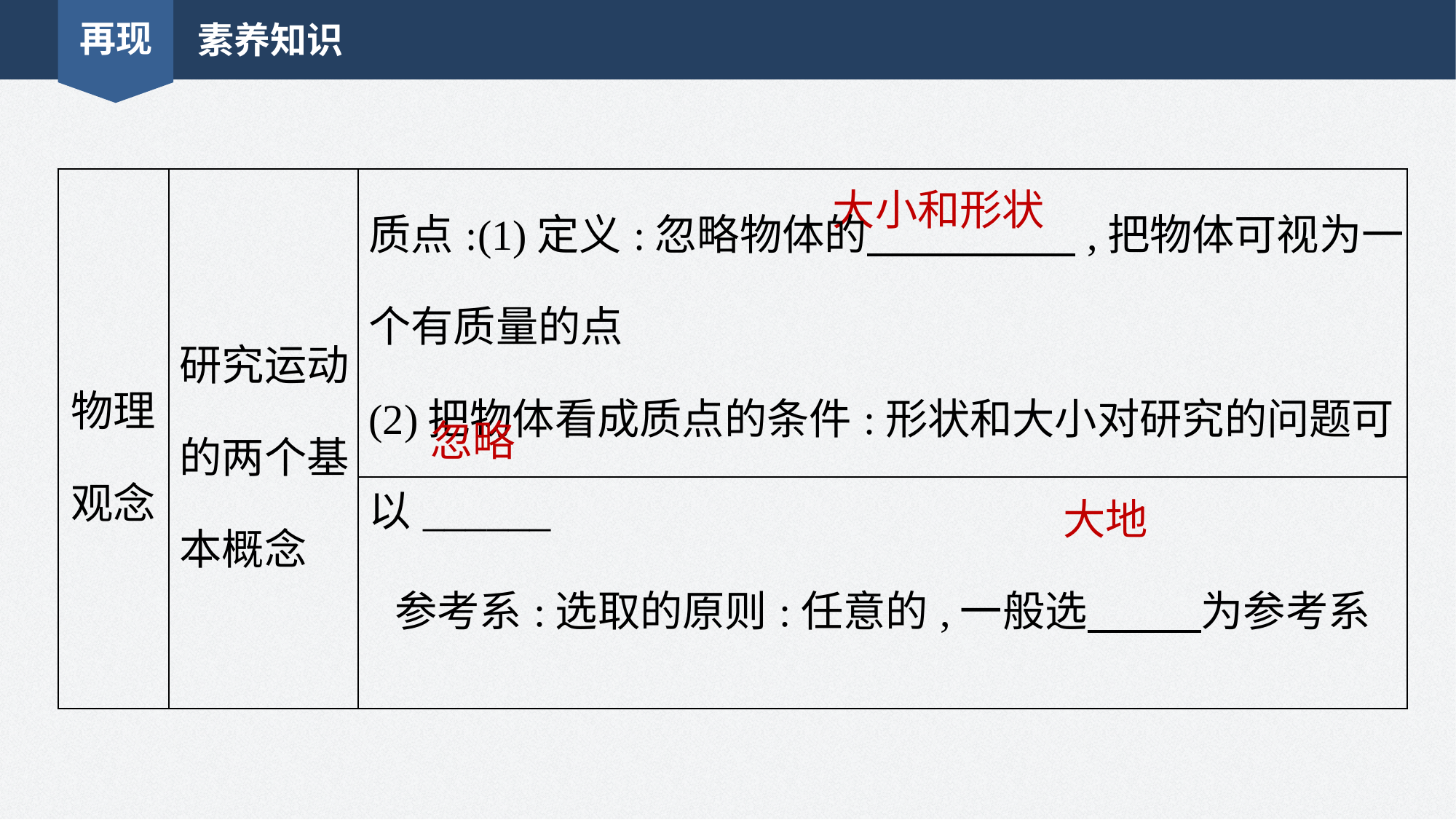

再现
素养知识
| 物理 观念 | 研究运动的两个基本概念 | 质点:(1)定义:忽略物体的 ,把物体可视为一个有质量的点 (2)把物体看成质点的条件:形状和大小对研究的问题可以\_\_\_\_\_\_ |
| --- | --- | --- |
|  |  | 参考系:选取的原则:任意的,一般选 为参考系 |
大小和形状
忽略
大地